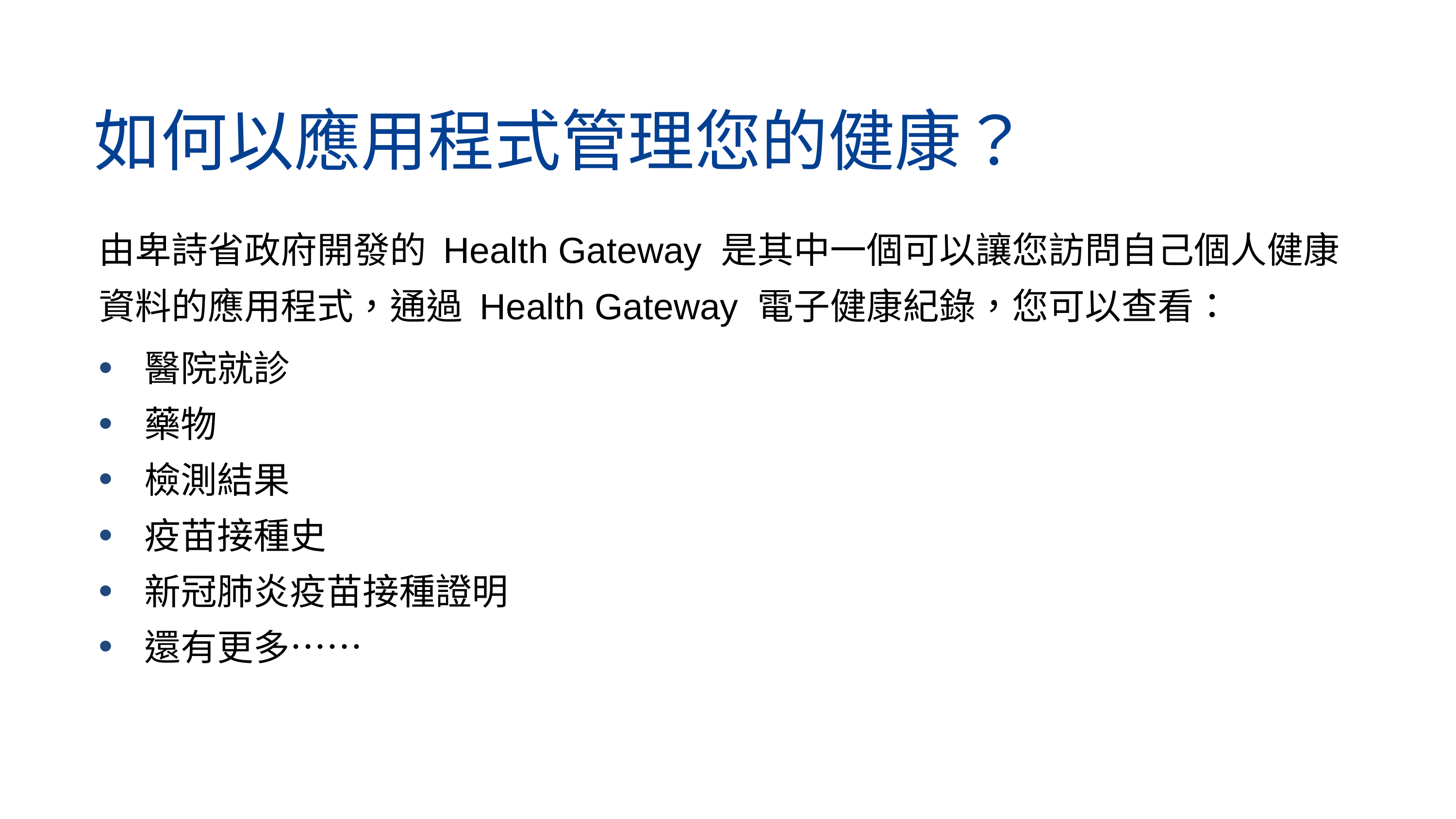

如何以應用程式管理您的健康？
由卑詩省政府開發的 Health Gateway 是其中一個可以讓您訪問自己個人健康資料的應用程式，通過 Health Gateway 電子健康紀錄，您可以查看：
醫院就診
藥物
檢測結果
疫苗接種史
新冠肺炎疫苗接種證明
還有更多……